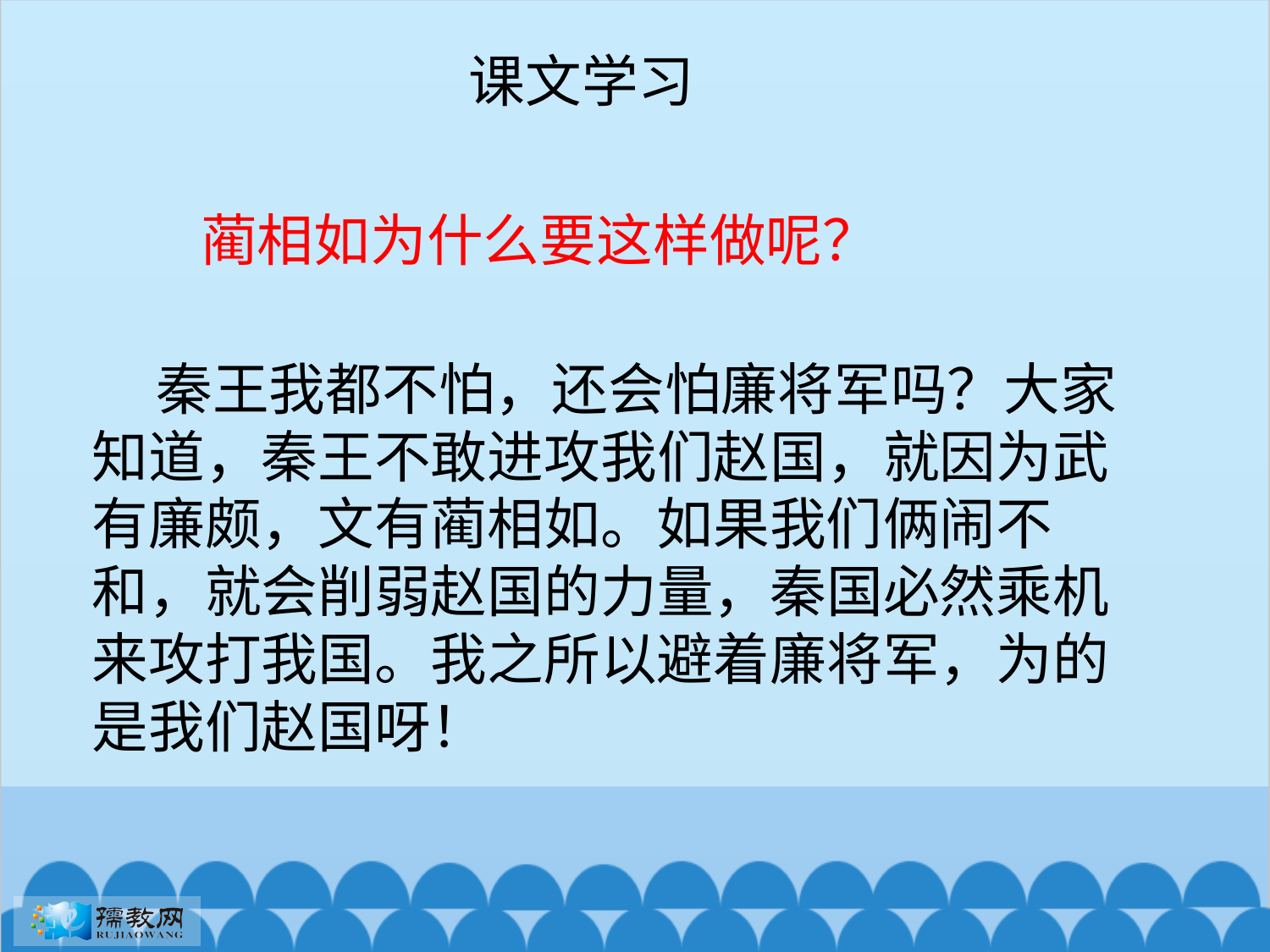

课文学习
蔺相如为什么要这样做呢？
    秦王我都不怕，还会怕廉将军吗？大家知道，秦王不敢进攻我们赵国，就因为武有廉颇，文有蔺相如。如果我们俩闹不和，就会削弱赵国的力量，秦国必然乘机来攻打我国。我之所以避着廉将军，为的是我们赵国呀！